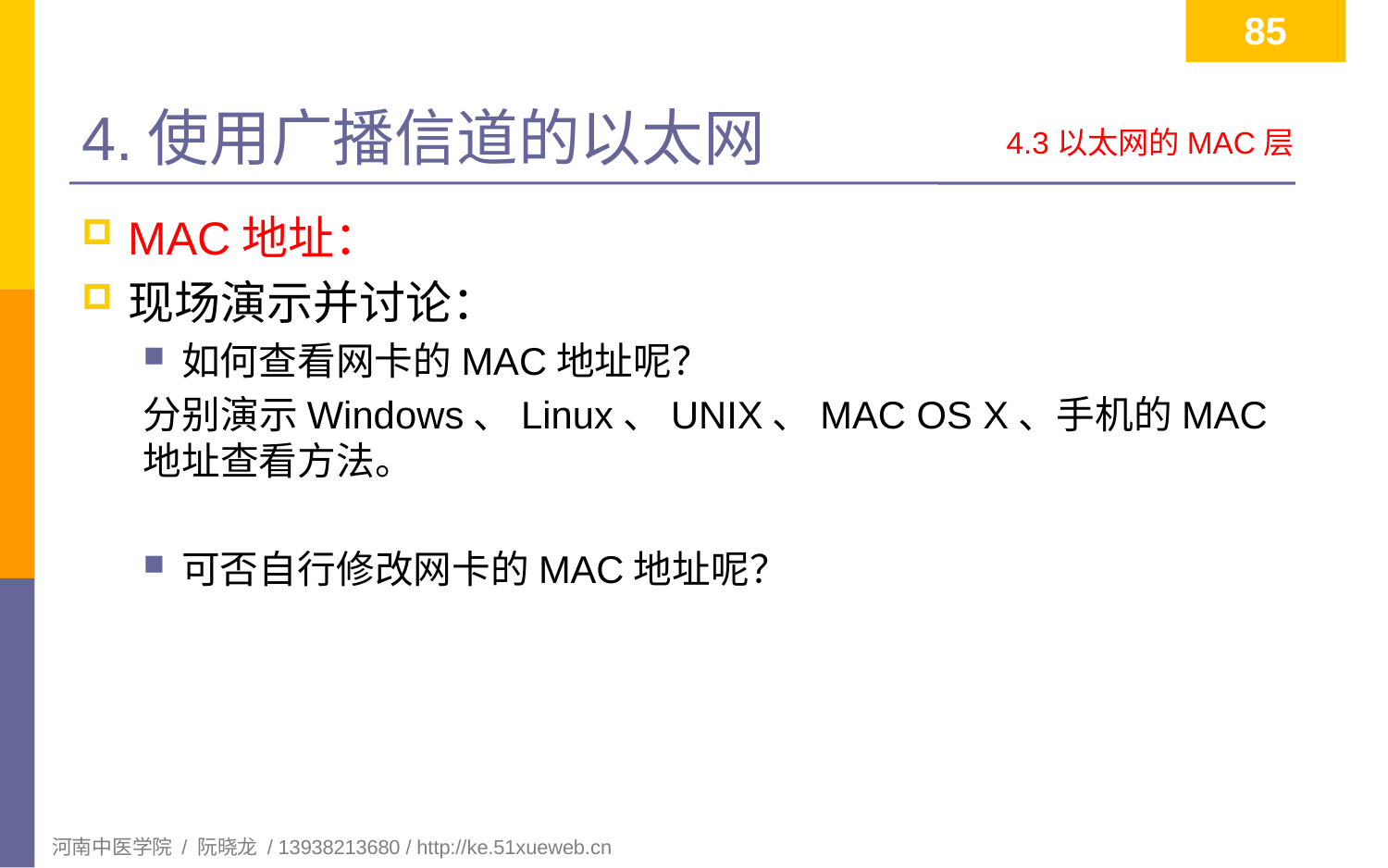

85
# 4.使用广播信道的以太网
4.3以太网的MAC层
MAC地址：
现场演示并讨论：
如何查看网卡的MAC地址呢？
分别演示Windows、Linux、UNIX、MAC OS X、手机的MAC地址查看方法。

可否自行修改网卡的MAC地址呢？